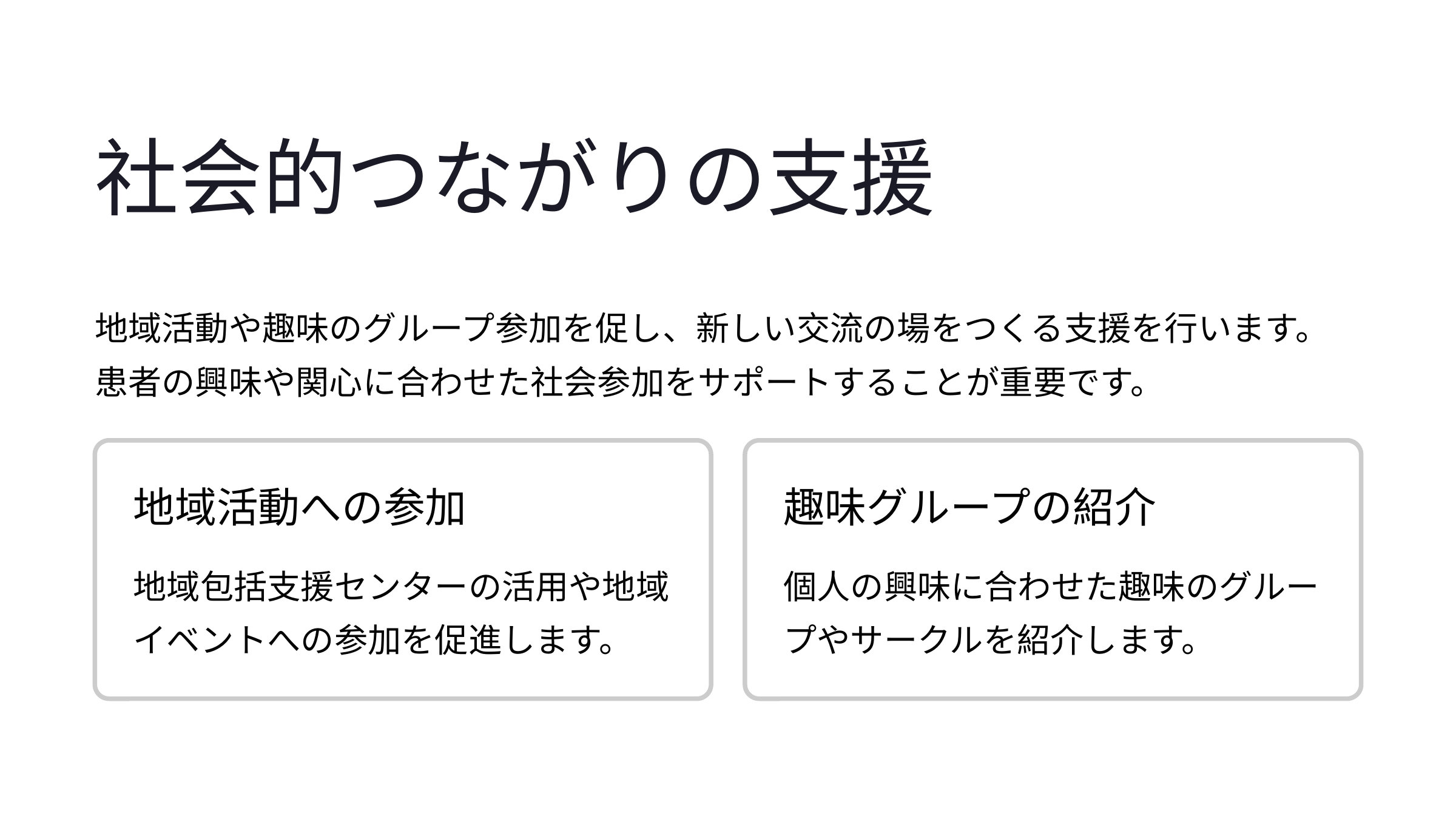

社会的つながりの支援
地域活動や趣味のグループ参加を促し、新しい交流の場をつくる支援を行います。患者の興味や関心に合わせた社会参加をサポートすることが重要です。

地域活動への参加
趣味グループの紹介
地域包括支援センターの活用や地域イベントへの参加を促進します。
個人の興味に合わせた趣味のグループやサークルを紹介します。